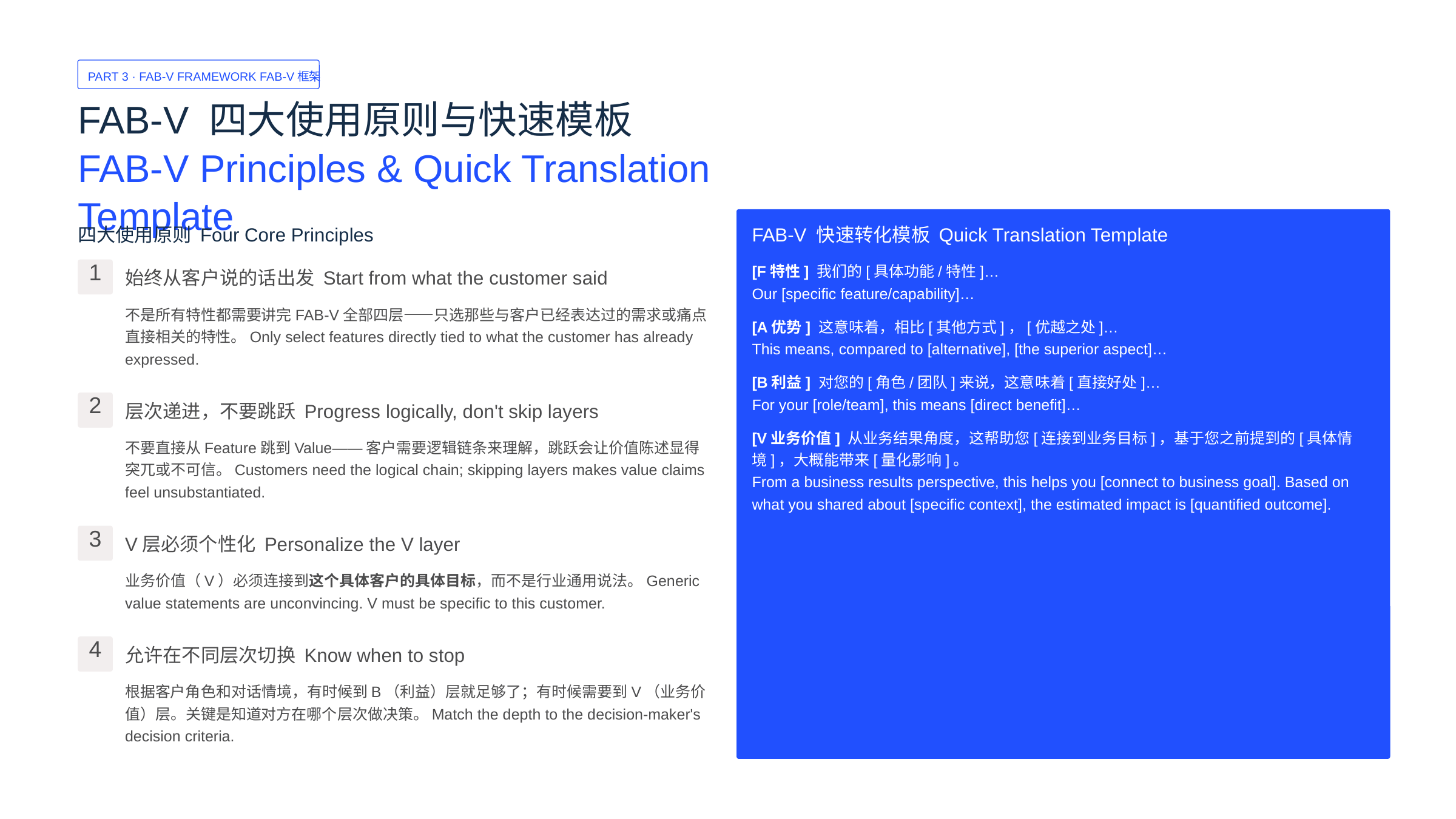

PART 3 · FAB-V FRAMEWORK FAB-V框架
FAB-V 四大使用原则与快速模板
FAB-V Principles & Quick Translation Template

四大使用原则 Four Core Principles
FAB-V 快速转化模板 Quick Translation Template
[F特性] 我们的[具体功能/特性]…
Our [specific feature/capability]…

1
始终从客户说的话出发 Start from what the customer said
不是所有特性都需要讲完FAB-V全部四层——只选那些与客户已经表达过的需求或痛点直接相关的特性。Only select features directly tied to what the customer has already expressed.
[A优势] 这意味着，相比[其他方式]，[优越之处]…
This means, compared to [alternative], [the superior aspect]…
[B利益] 对您的[角色/团队]来说，这意味着[直接好处]…
For your [role/team], this means [direct benefit]…

2
层次递进，不要跳跃 Progress logically, don't skip layers
[V业务价值] 从业务结果角度，这帮助您[连接到业务目标]，基于您之前提到的[具体情境]，大概能带来[量化影响]。
From a business results perspective, this helps you [connect to business goal]. Based on what you shared about [specific context], the estimated impact is [quantified outcome].
不要直接从Feature跳到Value——客户需要逻辑链条来理解，跳跃会让价值陈述显得突兀或不可信。Customers need the logical chain; skipping layers makes value claims feel unsubstantiated.

3
V层必须个性化 Personalize the V layer
业务价值（V）必须连接到这个具体客户的具体目标，而不是行业通用说法。Generic value statements are unconvincing. V must be specific to this customer.

4
允许在不同层次切换 Know when to stop
根据客户角色和对话情境，有时候到B（利益）层就足够了；有时候需要到V（业务价值）层。关键是知道对方在哪个层次做决策。Match the depth to the decision-maker's decision criteria.